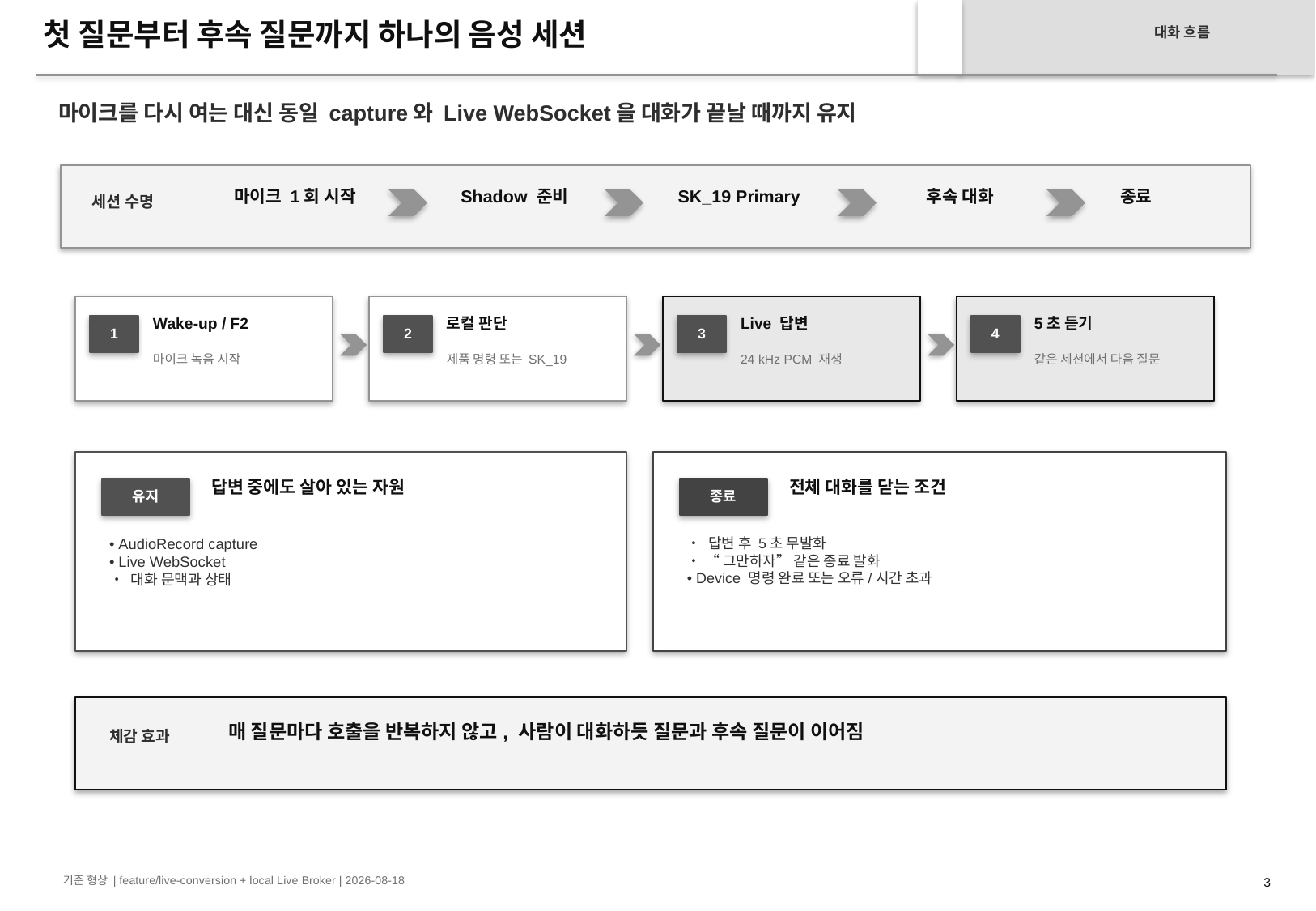

첫 질문부터 후속 질문까지 하나의 음성 세션
대화 흐름

마이크를 다시 여는 대신 동일 capture와 Live WebSocket을 대화가 끝날 때까지 유지

마이크 1회 시작
Shadow 준비
SK_19 Primary
후속 대화
종료
세션 수명

Wake-up / F2
로컬 판단
Live 답변
5초 듣기

1
2
3
4

마이크 녹음 시작
제품 명령 또는 SK_19
24 kHz PCM 재생
같은 세션에서 다음 질문

답변 중에도 살아 있는 자원
전체 대화를 닫는 조건

유지
종료
• AudioRecord capture
• Live WebSocket
• 대화 문맥과 상태
• 답변 후 5초 무발화
• “그만하자” 같은 종료 발화
• Device 명령 완료 또는 오류/시간 초과

매 질문마다 호출을 반복하지 않고, 사람이 대화하듯 질문과 후속 질문이 이어짐
체감 효과
기준 형상 | feature/live-conversion + local Live Broker | 2026-08-18
3